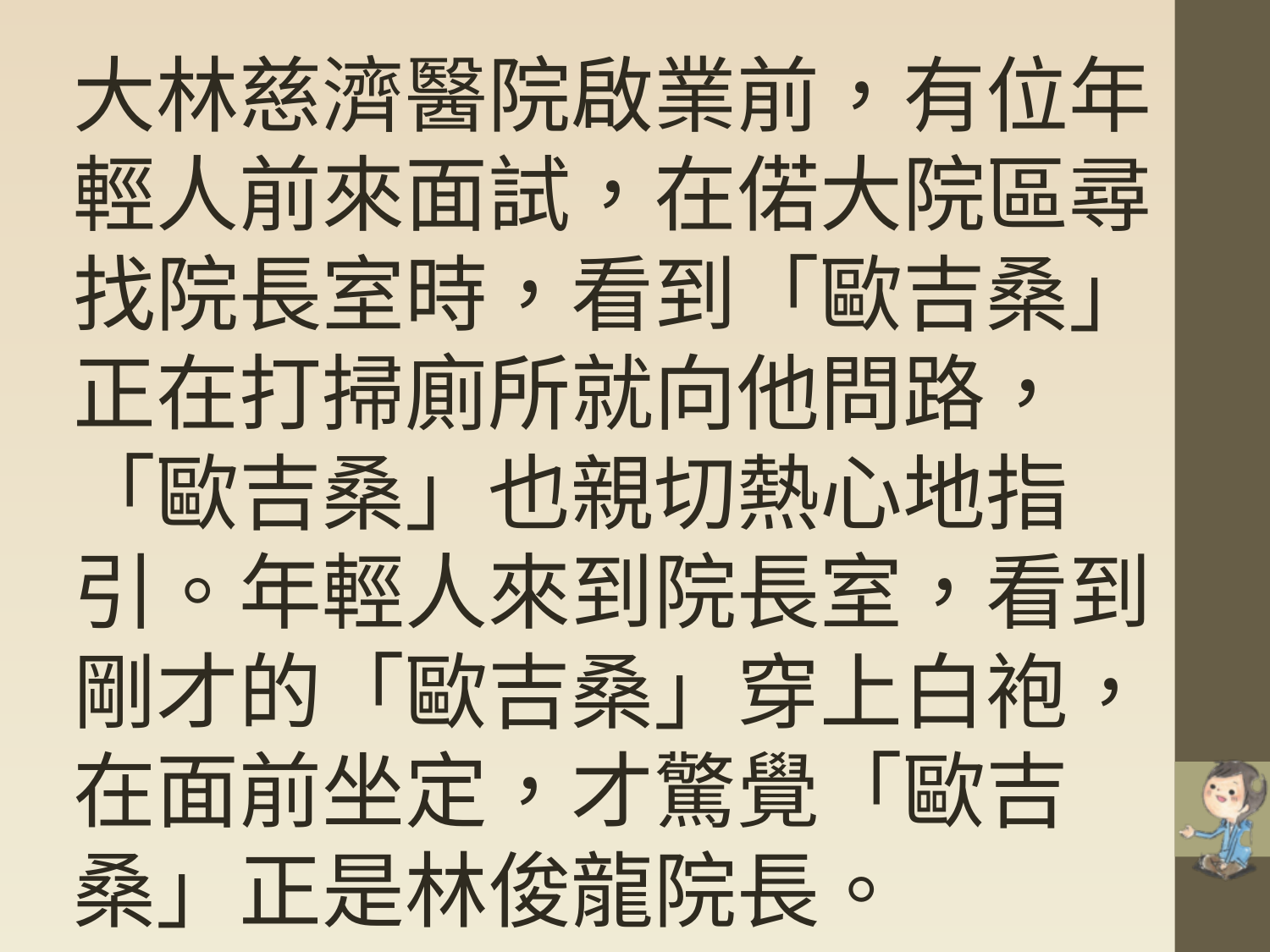

大林慈濟醫院啟業前，有位年輕人前來面試，在偌大院區尋找院長室時，看到「歐吉桑」正在打掃廁所就向他問路，「歐吉桑」也親切熱心地指引。年輕人來到院長室，看到剛才的「歐吉桑」穿上白袍，在面前坐定，才驚覺「歐吉桑」正是林俊龍院長。